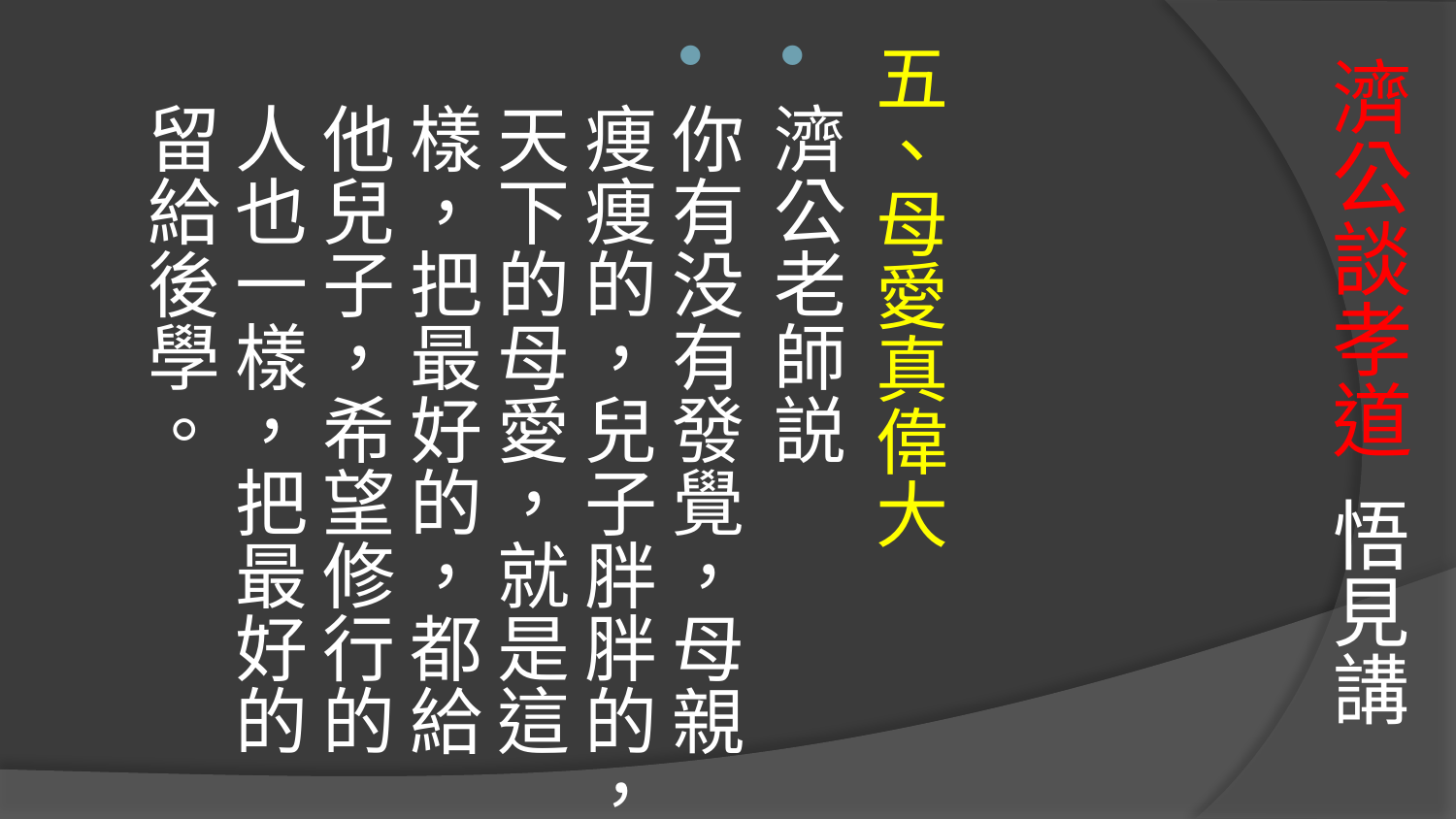

# 濟公談孝道  悟見講
五、母愛真偉大
濟公老師説
你有没有發覺，母親痩痩的，兒子胖胖的，天下的母愛，就是這樣，把最好的，都給他兒子，希望修行的人也一樣，把最好的留給後學。